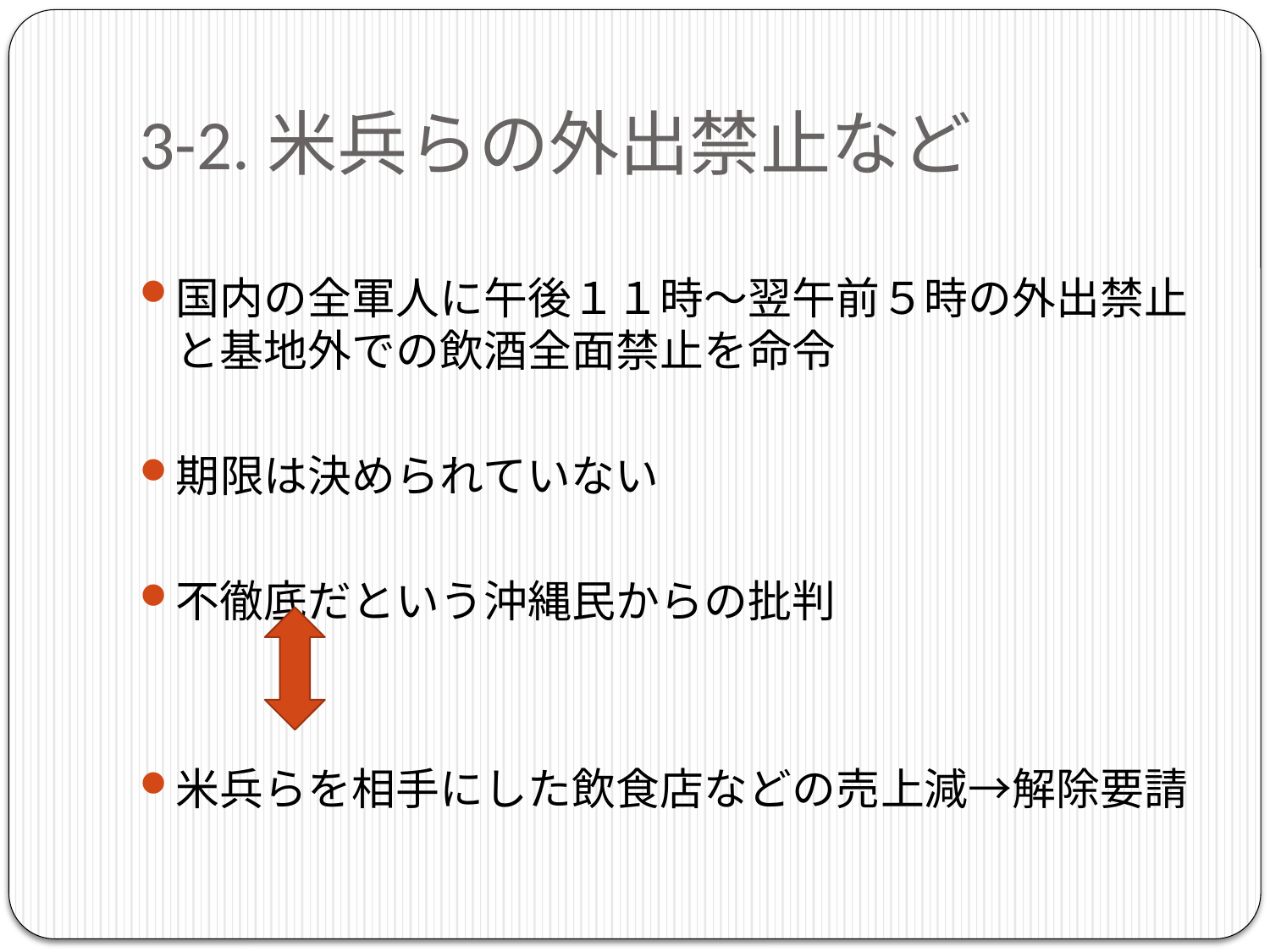

# 3-2.米兵らの外出禁止など

国内の全軍人に午後１１時～翌午前５時の外出禁止と基地外での飲酒全面禁止を命令

期限は決められていない

不徹底だという沖縄民からの批判

米兵らを相手にした飲食店などの売上減→解除要請